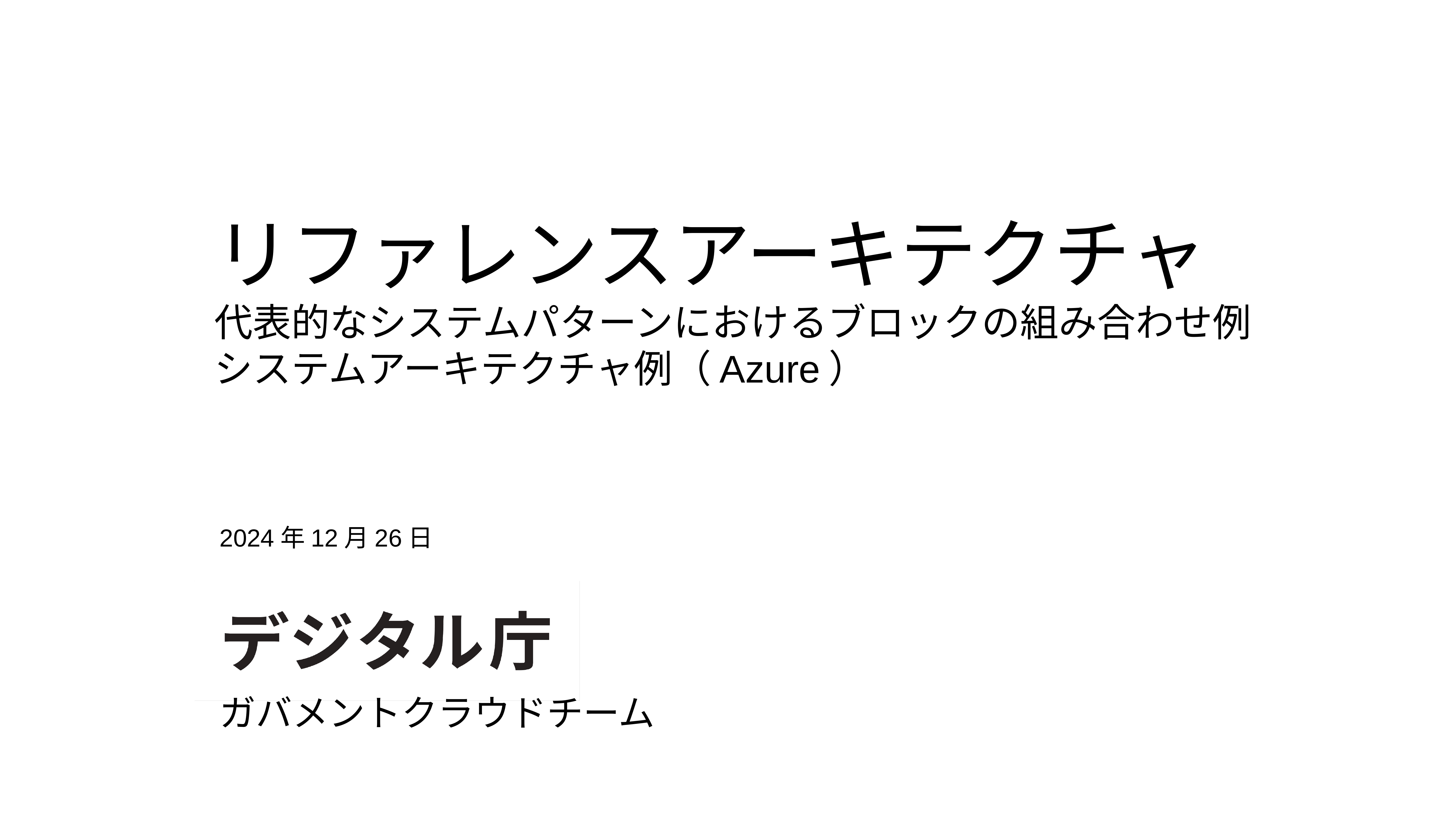

# リファレンスアーキテクチャ 代表的なシステムパターンにおけるブロックの組み合わせ例 システムアーキテクチャ例（Azure）
2024年12月26日
ガバメントクラウドチーム